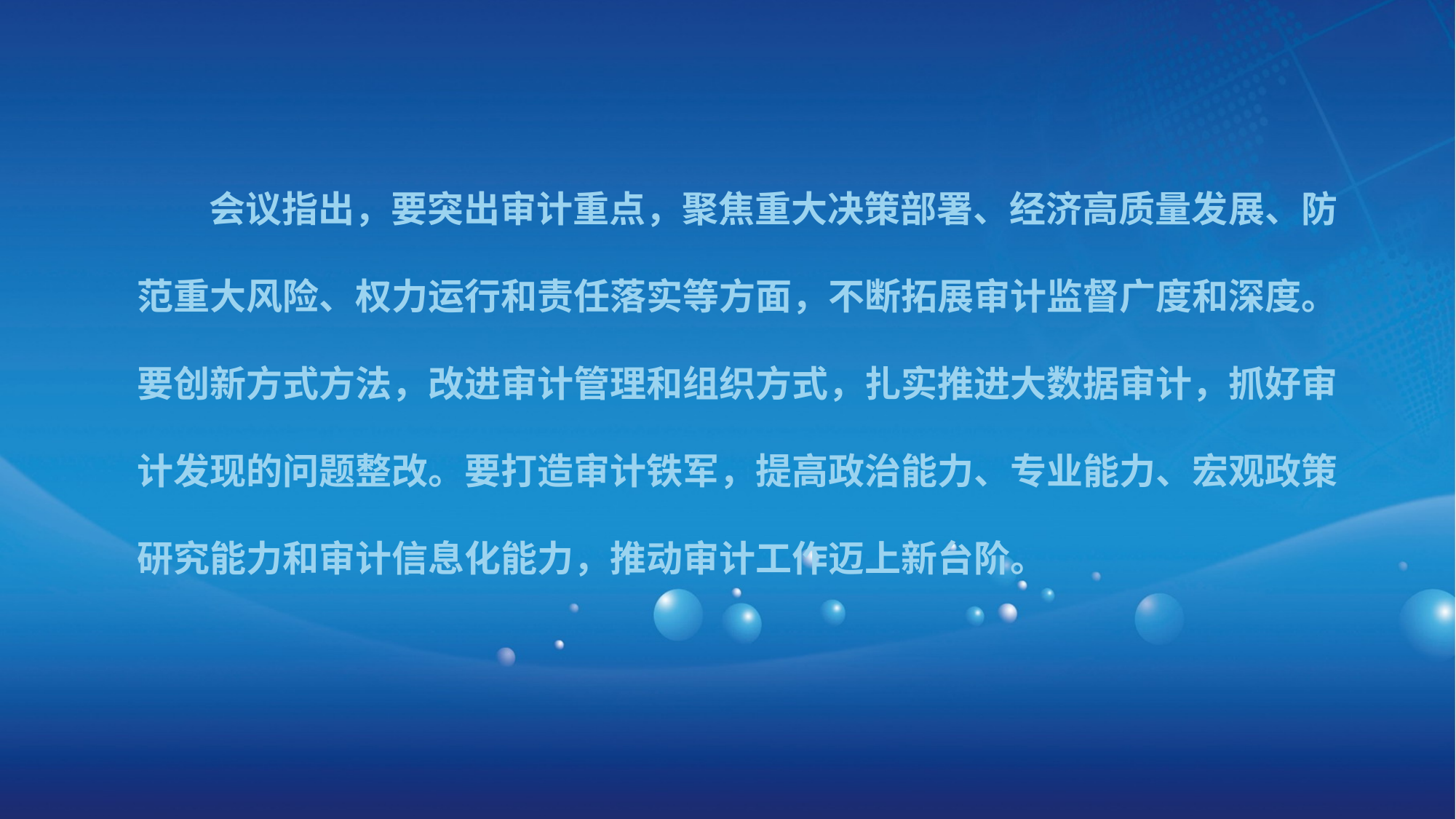

会议指出，要突出审计重点，聚焦重大决策部署、经济高质量发展、防范重大风险、权力运行和责任落实等方面，不断拓展审计监督广度和深度。要创新方式方法，改进审计管理和组织方式，扎实推进大数据审计，抓好审计发现的问题整改。要打造审计铁军，提高政治能力、专业能力、宏观政策研究能力和审计信息化能力，推动审计工作迈上新台阶。